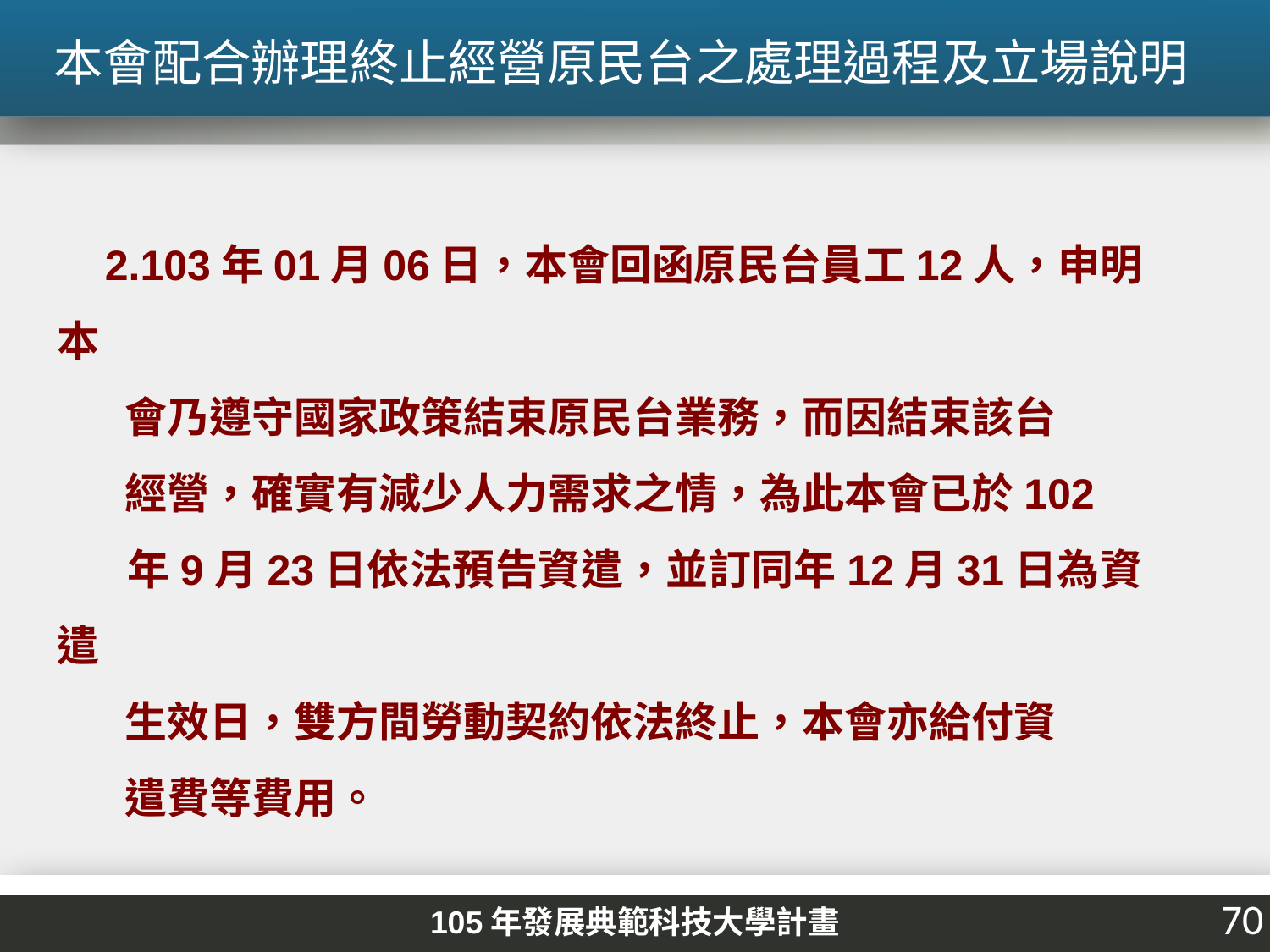

本會配合辦理終止經營原民台之處理過程及立場說明

    2.103年01月06日，本會回函原民台員工12人，申明本
      會乃遵守國家政策結束原民台業務，而因結束該台
      經營，確實有減少人力需求之情，為此本會已於102
      年9月23日依法預告資遣，並訂同年12月31日為資遣
      生效日，雙方間勞動契約依法終止，本會亦給付資
      遣費等費用。